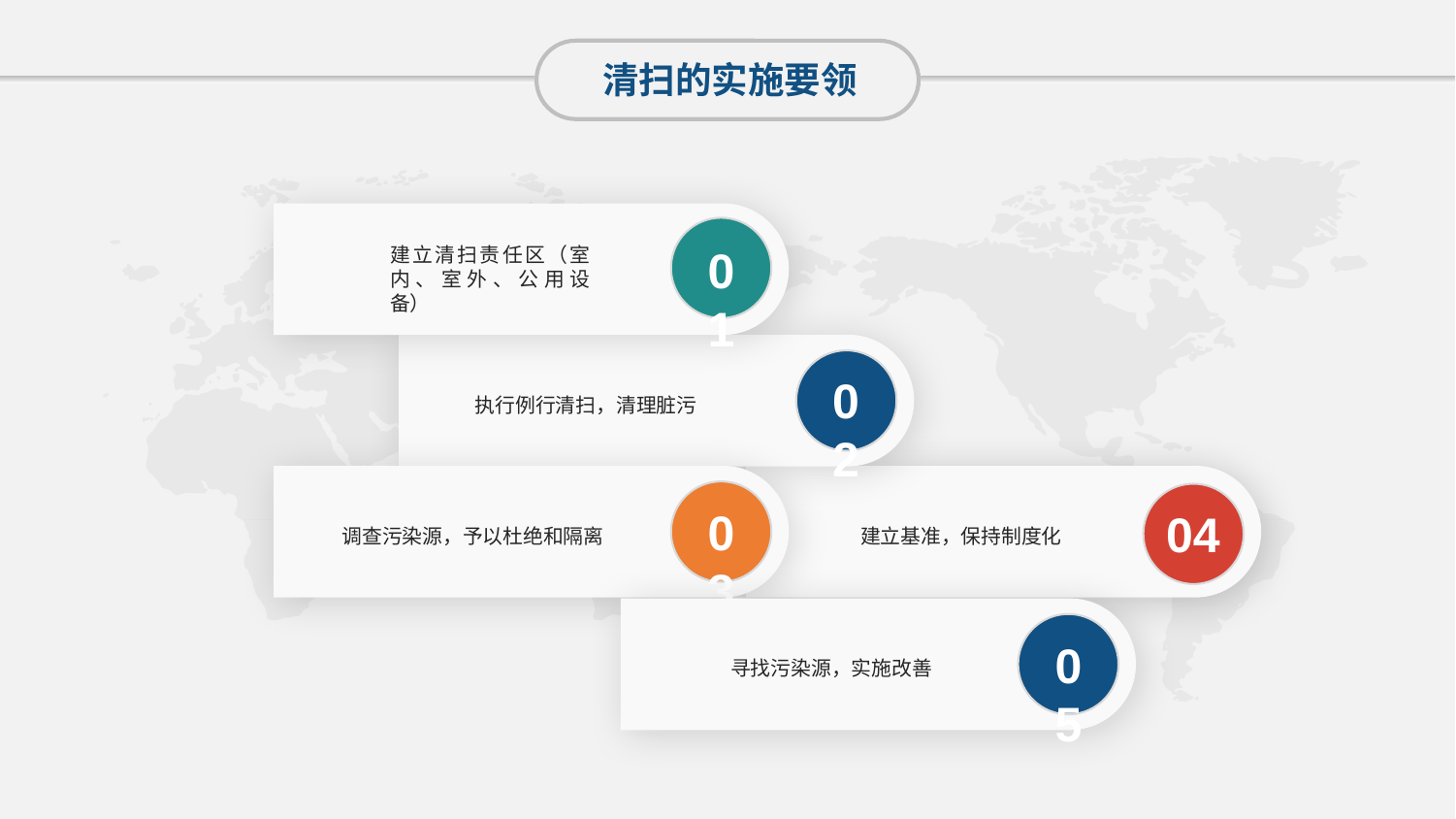

清扫的实施要领

01
建立清扫责任区（室内、室外、公用设备）

02
执行例行清扫，清理脏污

03
04
调查污染源，予以杜绝和隔离
建立基准，保持制度化

05
寻找污染源，实施改善